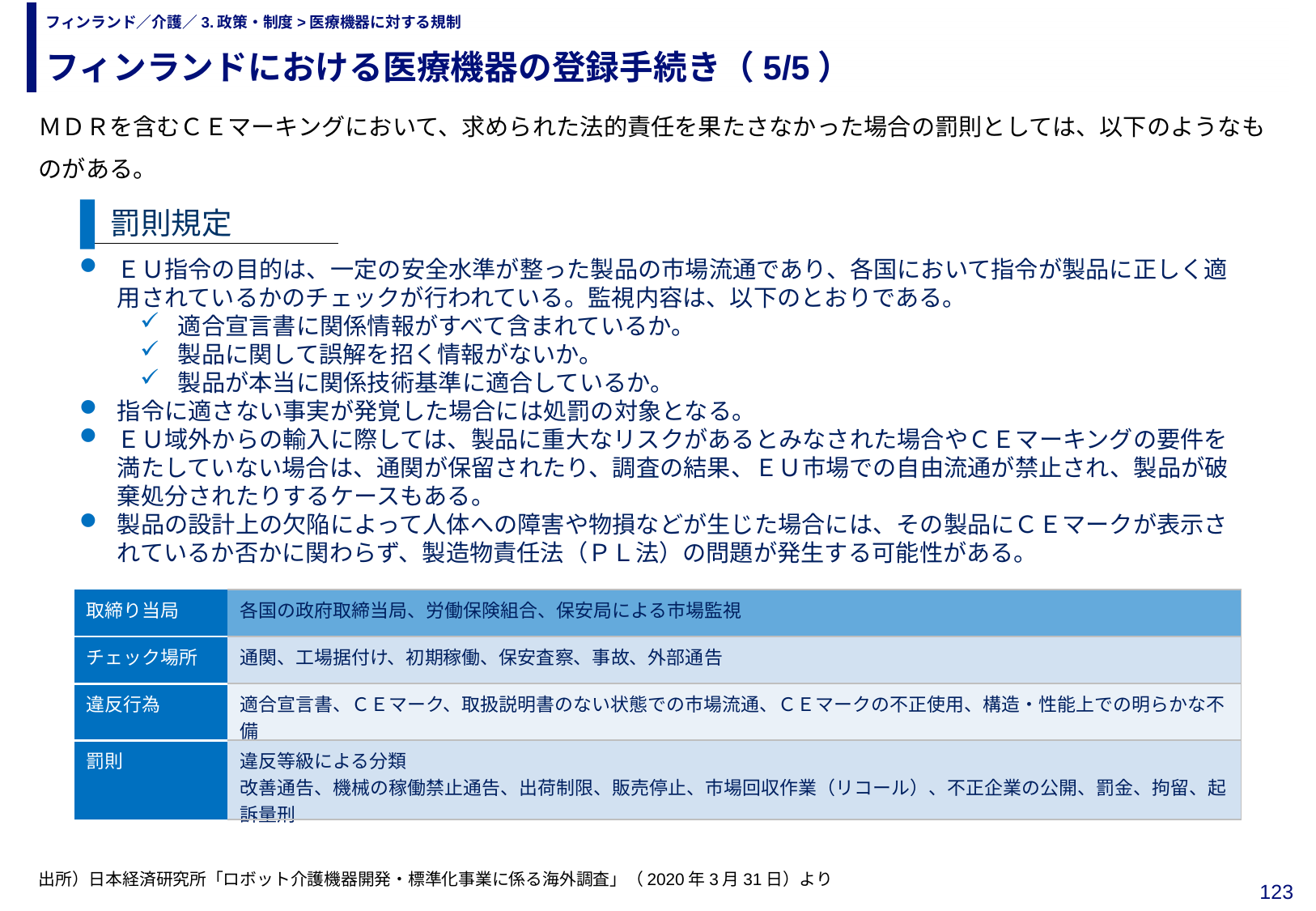

フィンランドにおける医療機器の登録手続き（5/5）
# フィンランド／介護／3.政策・制度>医療機器に対する規制
ＭＤＲを含むＣＥマーキングにおいて、求められた法的責任を果たさなかった場合の罰則としては、以下のようなものがある。
罰則規定

ＥＵ指令の目的は、一定の安全水準が整った製品の市場流通であり、各国において指令が製品に正しく適用されているかのチェックが行われている。監視内容は、以下のとおりである。
適合宣言書に関係情報がすべて含まれているか。
製品に関して誤解を招く情報がないか。
製品が本当に関係技術基準に適合しているか。
指令に適さない事実が発覚した場合には処罰の対象となる。
ＥＵ域外からの輸入に際しては、製品に重大なリスクがあるとみなされた場合やＣＥマーキングの要件を満たしていない場合は、通関が保留されたり、調査の結果、ＥＵ市場での自由流通が禁止され、製品が破棄処分されたりするケースもある。
製品の設計上の欠陥によって人体への障害や物損などが生じた場合には、その製品にＣＥマークが表示されているか否かに関わらず、製造物責任法（ＰＬ法）の問題が発生する可能性がある。
| 取締り当局 | 各国の政府取締当局、労働保険組合、保安局による市場監視 |
| --- | --- |
| チェック場所 | 通関、工場据付け、初期稼働、保安査察、事故、外部通告 |
| 違反行為 | 適合宣言書、ＣＥマーク、取扱説明書のない状態での市場流通、ＣＥマークの不正使用、構造・性能上での明らかな不備 |
| 罰則 | 違反等級による分類 改善通告、機械の稼働禁止通告、出荷制限、販売停止、市場回収作業（リコール）、不正企業の公開、罰金、拘留、起訴量刑 |
出所）日本経済研究所「ロボット介護機器開発・標準化事業に係る海外調査」（2020年3月31日）より